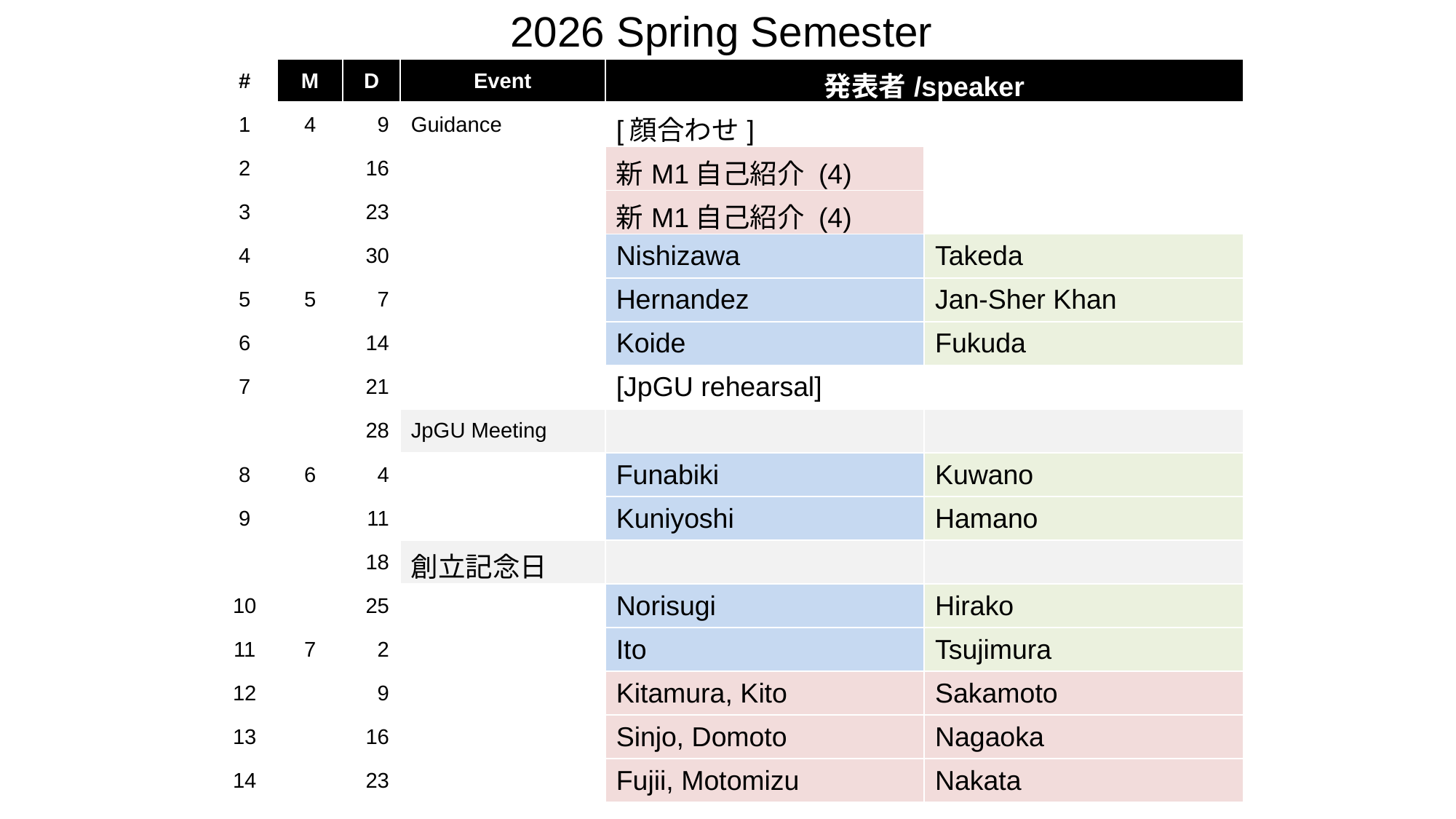

2026 Spring Semester
| # | M | D | Event | 発表者/speaker |  |
| --- | --- | --- | --- | --- | --- |
| 1 | 4 | 9 | Guidance | [顔合わせ] |  |
| 2 |  | 16 |  | 新M1自己紹介 (4) |  |
| 3 |  | 23 |  | 新M1自己紹介 (4) |  |
| 4 |  | 30 |  | Nishizawa | Takeda |
| 5 | 5 | 7 |  | Hernandez | Jan-Sher Khan |
| 6 |  | 14 |  | Koide | Fukuda |
| 7 |  | 21 |  | [JpGU rehearsal] |  |
|  |  | 28 | JpGU Meeting |  |  |
| 8 | 6 | 4 |  | Funabiki | Kuwano |
| 9 |  | 11 |  | Kuniyoshi | Hamano |
|  |  | 18 | 創立記念日 |  |  |
| 10 |  | 25 |  | Norisugi | Hirako |
| 11 | 7 | 2 |  | Ito | Tsujimura |
| 12 |  | 9 |  | Kitamura, Kito | Sakamoto |
| 13 |  | 16 |  | Sinjo, Domoto | Nagaoka |
| 14 |  | 23 |  | Fujii, Motomizu | Nakata |